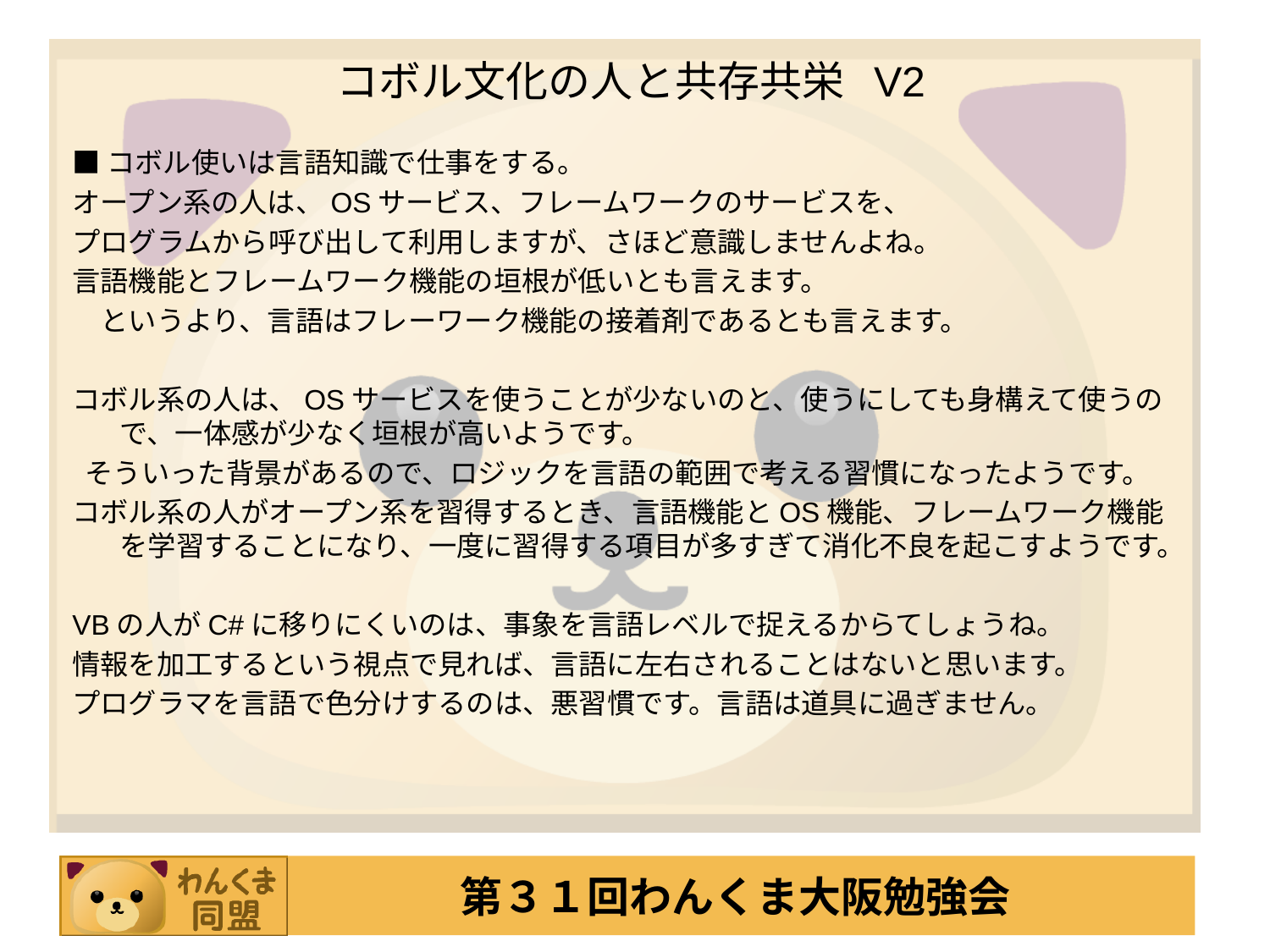

# コボル文化の人と共存共栄  V2
■コボル使いは言語知識で仕事をする。
オープン系の人は、OSサービス、フレームワークのサービスを、
プログラムから呼び出して利用しますが、さほど意識しませんよね。
言語機能とフレームワーク機能の垣根が低いとも言えます。
　というより、言語はフレーワーク機能の接着剤であるとも言えます。

コボル系の人は、OSサービスを使うことが少ないのと、使うにしても身構えて使うので、一体感が少なく垣根が高いようです。
 そういった背景があるので、ロジックを言語の範囲で考える習慣になったようです。
コボル系の人がオープン系を習得するとき、言語機能とOS機能、フレームワーク機能を学習することになり、一度に習得する項目が多すぎて消化不良を起こすようです。

VBの人がC#に移りにくいのは、事象を言語レベルで捉えるからてしょうね。
情報を加工するという視点で見れば、言語に左右されることはないと思います。
プログラマを言語で色分けするのは、悪習慣です。言語は道具に過ぎません。